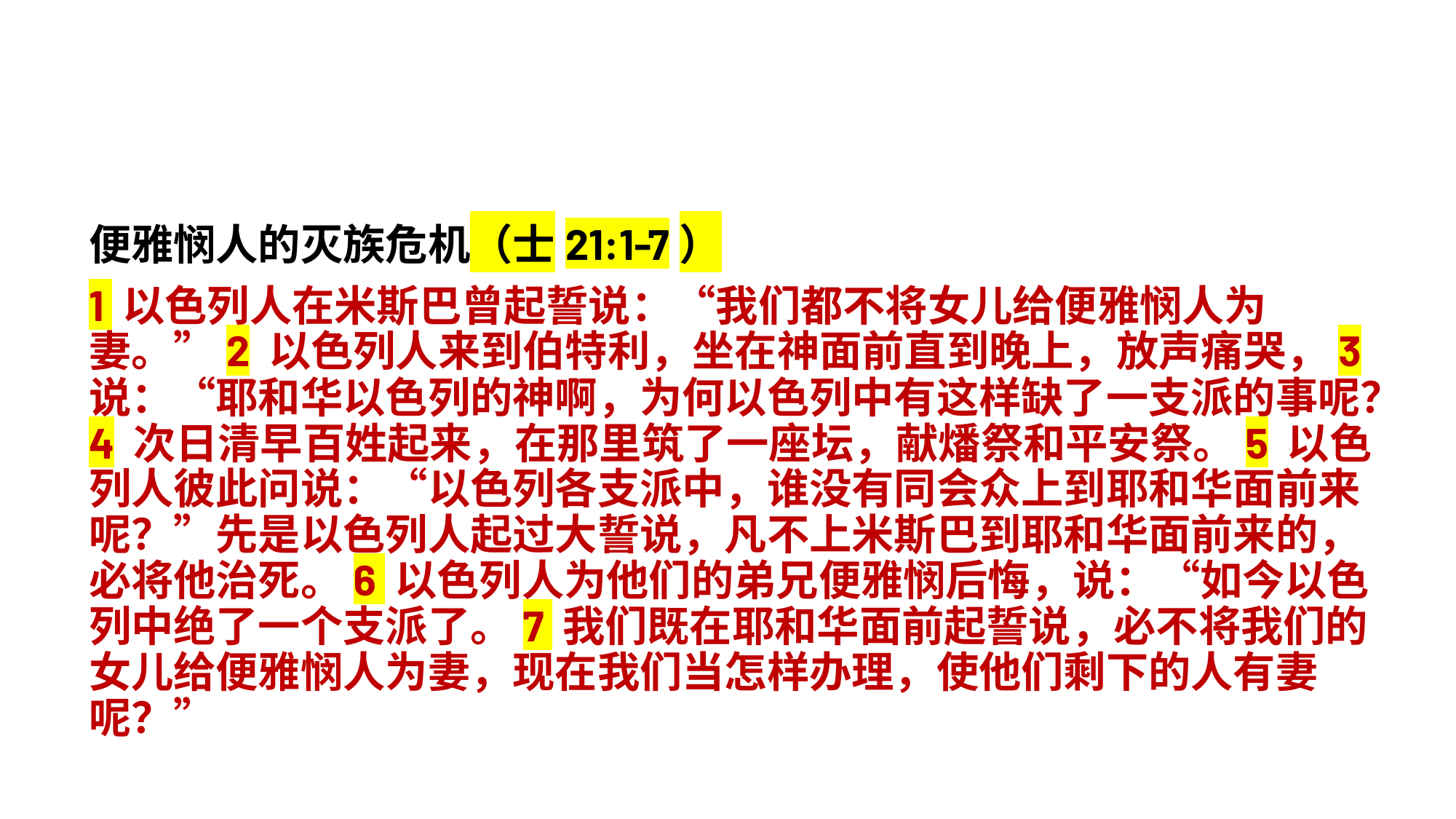

便雅悯人的灭族危机（士21:1-7）
1 以色列人在米斯巴曾起誓说：“我们都不将女儿给便雅悯人为妻。”2 以色列人来到伯特利，坐在神面前直到晚上，放声痛哭，3 说：“耶和华以色列的神啊，为何以色列中有这样缺了一支派的事呢？4 次日清早百姓起来，在那里筑了一座坛，献燔祭和平安祭。5 以色列人彼此问说：“以色列各支派中，谁没有同会众上到耶和华面前来呢？”先是以色列人起过大誓说，凡不上米斯巴到耶和华面前来的，必将他治死。6 以色列人为他们的弟兄便雅悯后悔，说：“如今以色列中绝了一个支派了。7 我们既在耶和华面前起誓说，必不将我们的女儿给便雅悯人为妻，现在我们当怎样办理，使他们剩下的人有妻呢？”